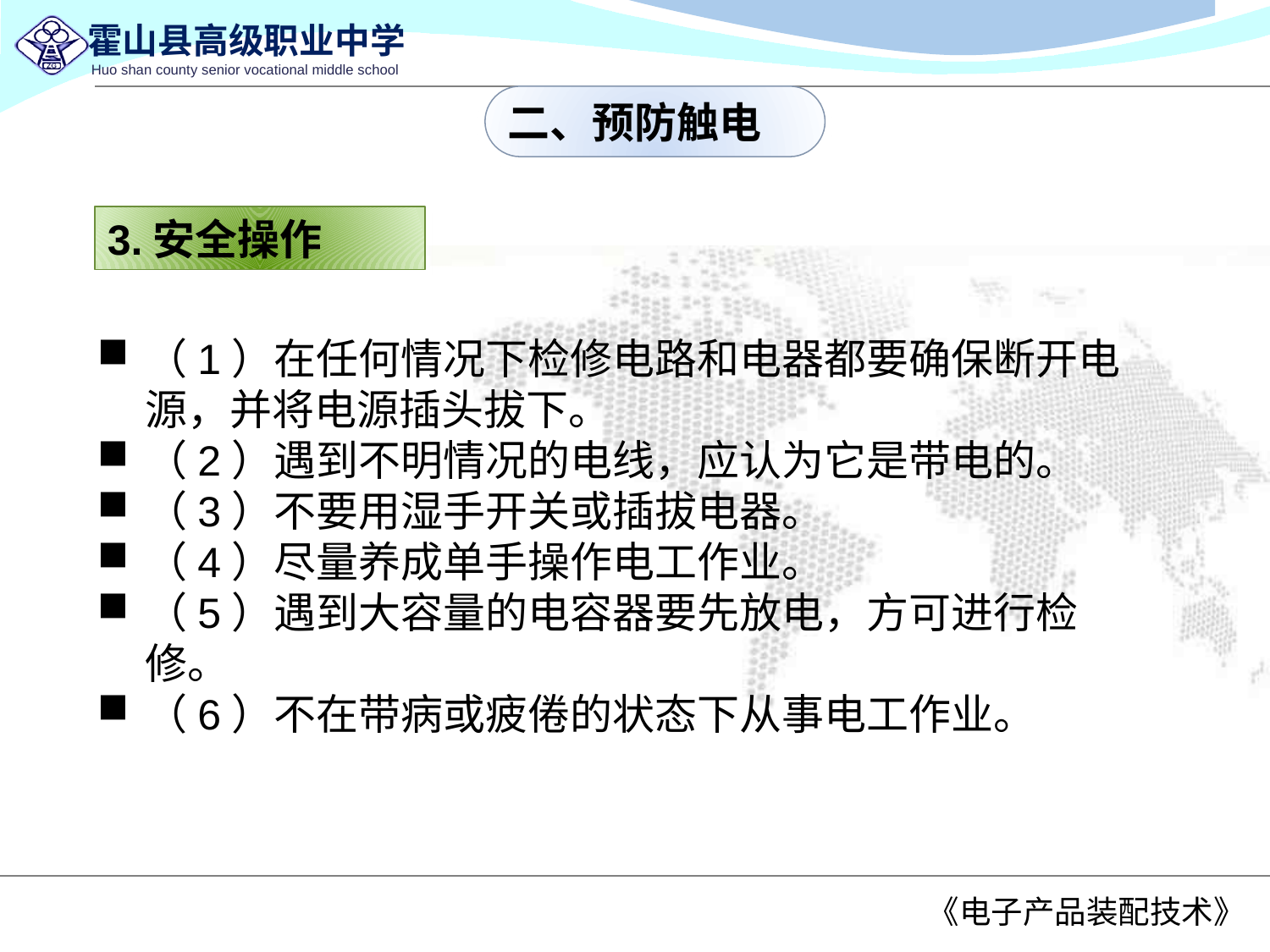

二、预防触电
3.安全操作
（1）在任何情况下检修电路和电器都要确保断开电源，并将电源插头拔下。
（2）遇到不明情况的电线，应认为它是带电的。
（3）不要用湿手开关或插拔电器。
（4）尽量养成单手操作电工作业。
（5）遇到大容量的电容器要先放电，方可进行检修。
（6）不在带病或疲倦的状态下从事电工作业。